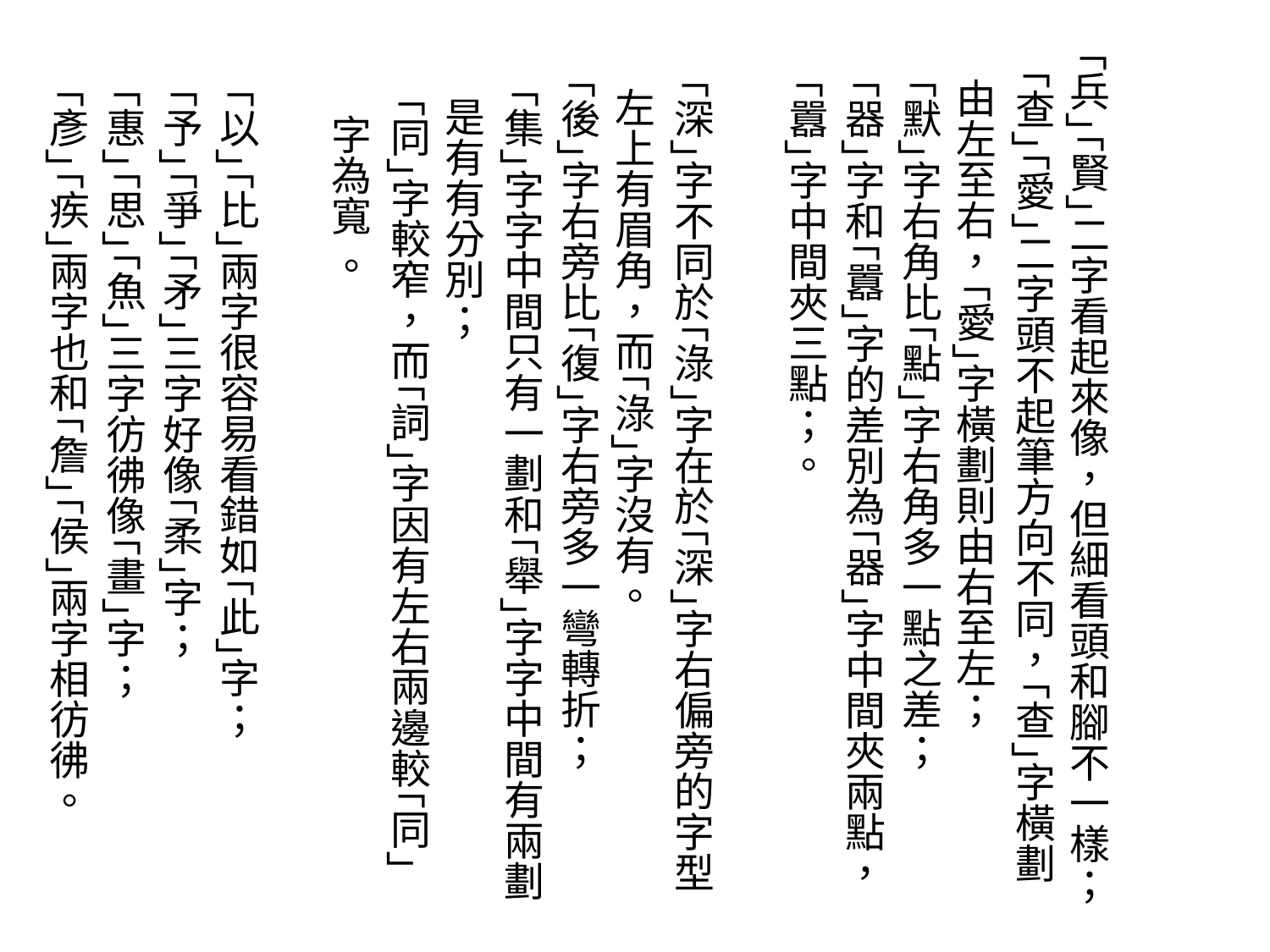

｢兵｣｢賢｣二字看起來像，但細看頭和腳不一樣；
 ｢查｣｢愛｣二字頭不起筆方向不同，｢查｣字橫劃
  由左至右，｢愛｣字橫劃則由右至左；
  ｢默｣字右角比｢點｣字右角多一點之差；
  ｢器｣字和｢囂｣字的差別為｢器｣字中間夾兩點，
  ｢囂｣字中間夾三點；。

  ｢深｣字不同於｢淥｣字在於｢深｣字右偏旁的字型
   左上有眉角，而｢淥｣字沒有。
  ｢後｣字右旁比｢復｣字右旁多一彎轉折；
   ｢集｣字字中間只有一劃和｢舉｣字字中間有兩劃
    是有有分別；
    ｢同｣字較窄，而｢詞｣字因有左右兩邊較｢同｣
      字為寬 。

   ｢以｣｢比｣兩字很容易看錯如｢此｣字；
   ｢予｣｢爭｣｢矛｣三字好像｢柔｣字；
   ｢惠｣｢思｣｢魚｣三字彷彿像｢畫｣字；
   ｢彥｣｢疾｣兩字也和｢詹｣｢侯｣兩字相彷彿。
#